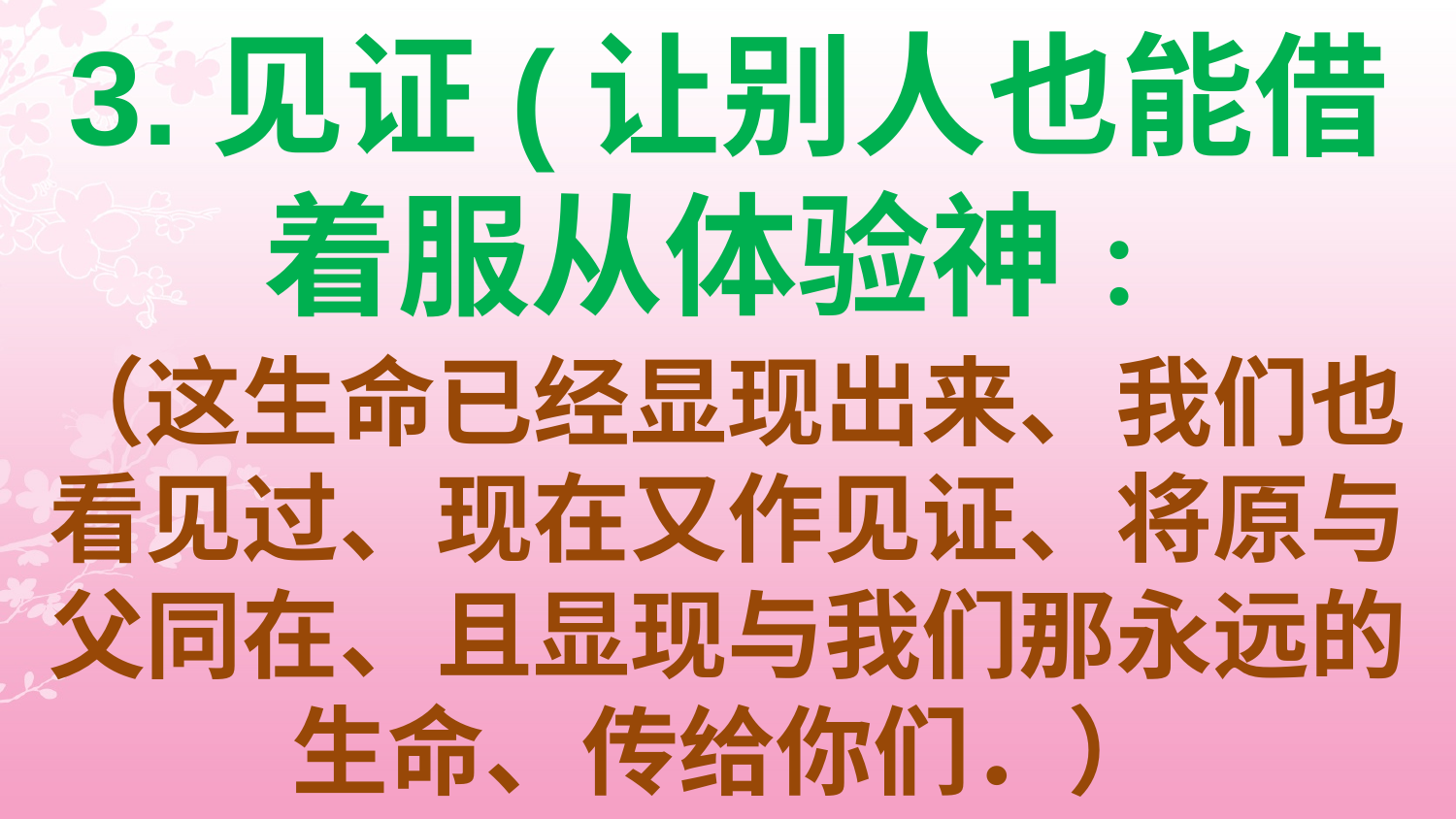

3.见证(让别人也能借着服从体验神 ：
（这生命已经显现出来、我们也看见过、现在又作见证、将原与父同在、且显现与我们那永远的生命、传给你们．）